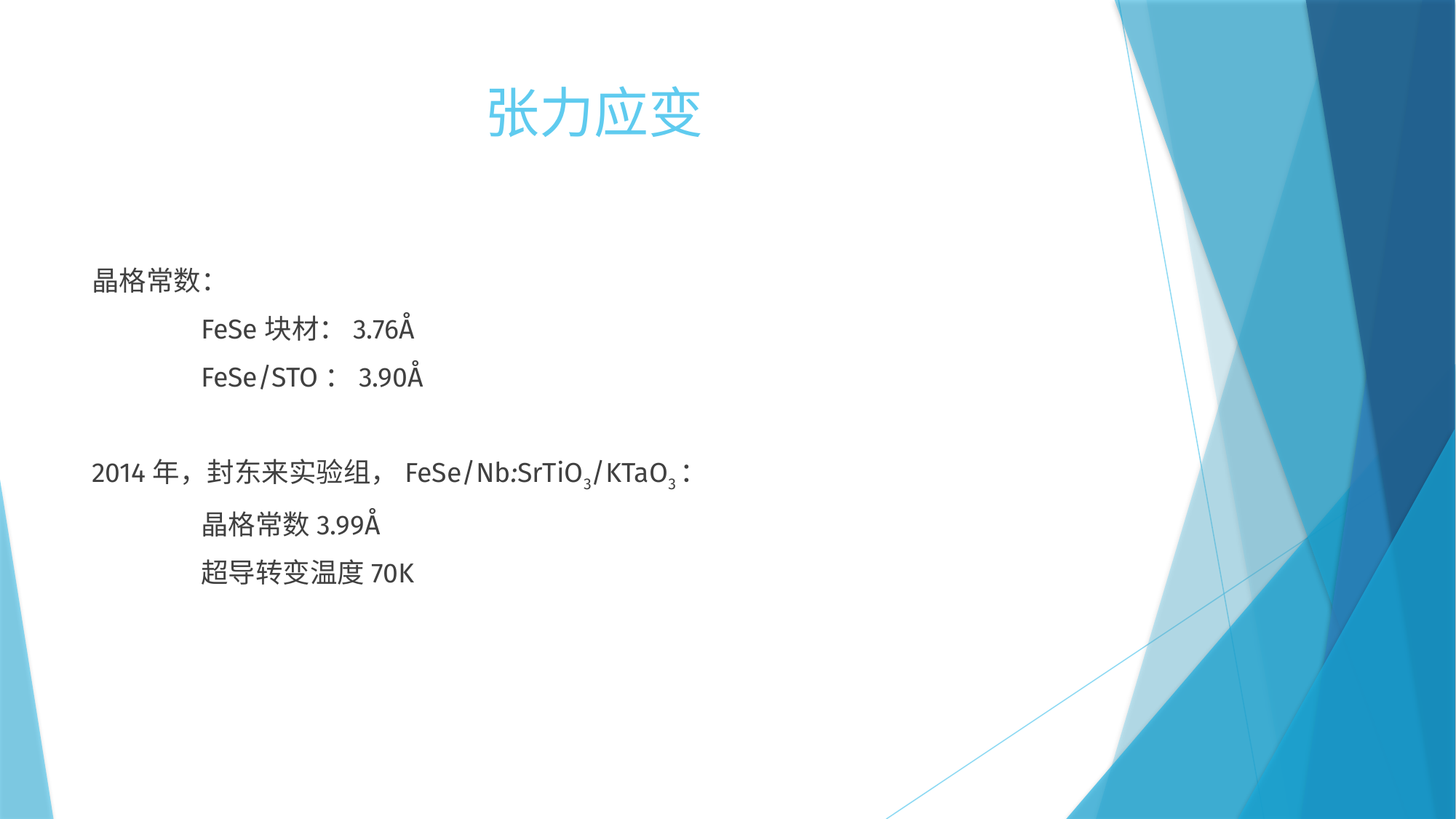

# 张力应变
晶格常数：
	FeSe块材：3.76Å
	FeSe/STO：3.90Å

2014年，封东来实验组，FeSe/Nb:SrTiO3/KTaO3：
	晶格常数3.99Å
	超导转变温度70K